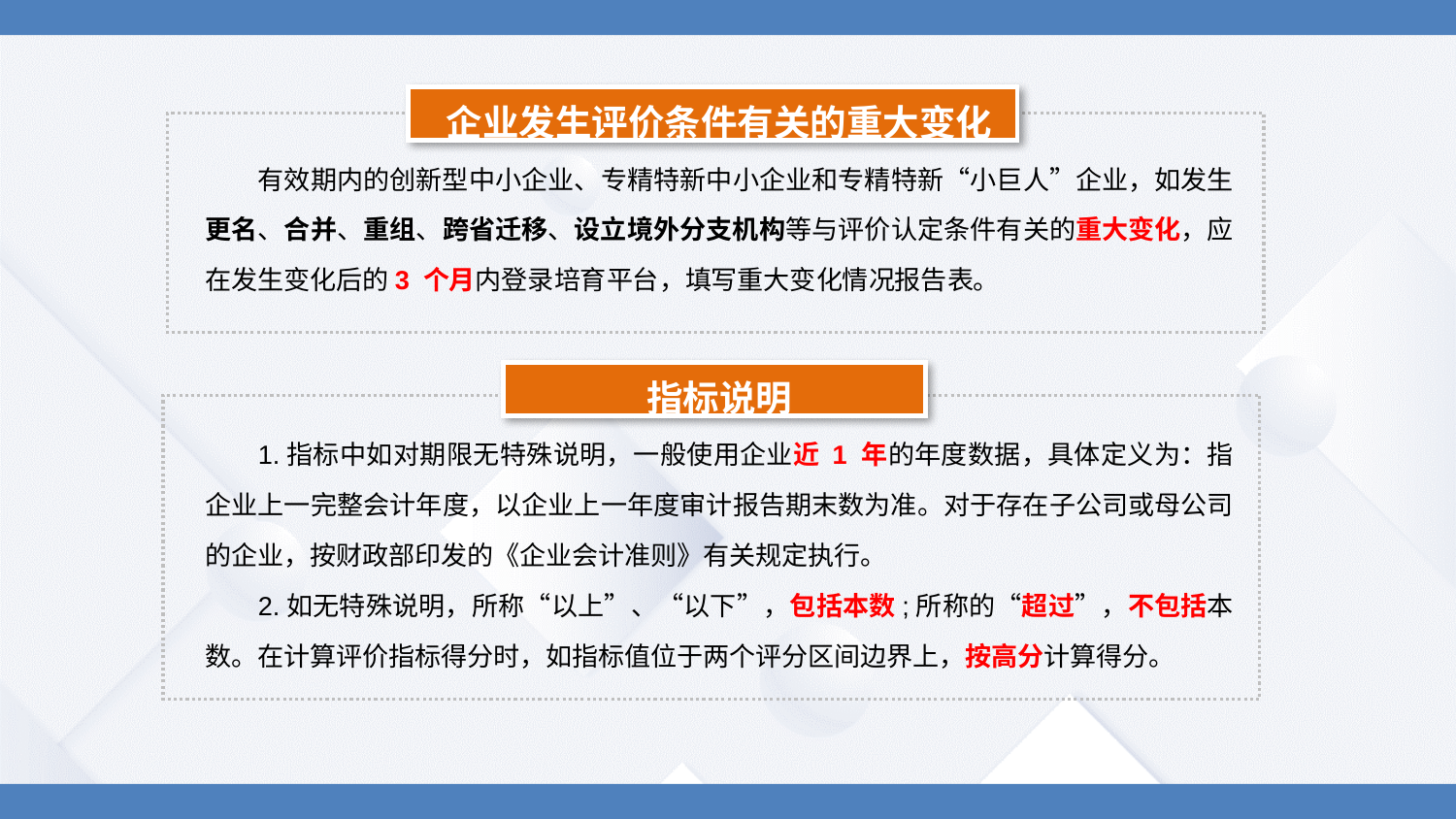

企业发生评价条件有关的重大变化
有效期内的创新型中小企业、专精特新中小企业和专精特新“小巨人”企业，如发生更名、合并、重组、跨省迁移、设立境外分支机构等与评价认定条件有关的重大变化，应在发生变化后的3 个月内登录培育平台，填写重大变化情况报告表。

指标说明
1.指标中如对期限无特殊说明，一般使用企业近 1 年的年度数据，具体定义为：指企业上一完整会计年度，以企业上一年度审计报告期末数为准。对于存在子公司或母公司的企业，按财政部印发的《企业会计准则》有关规定执行。
2.如无特殊说明，所称“以上”、“以下”，包括本数;所称的“超过”，不包括本数。在计算评价指标得分时，如指标值位于两个评分区间边界上，按高分计算得分。